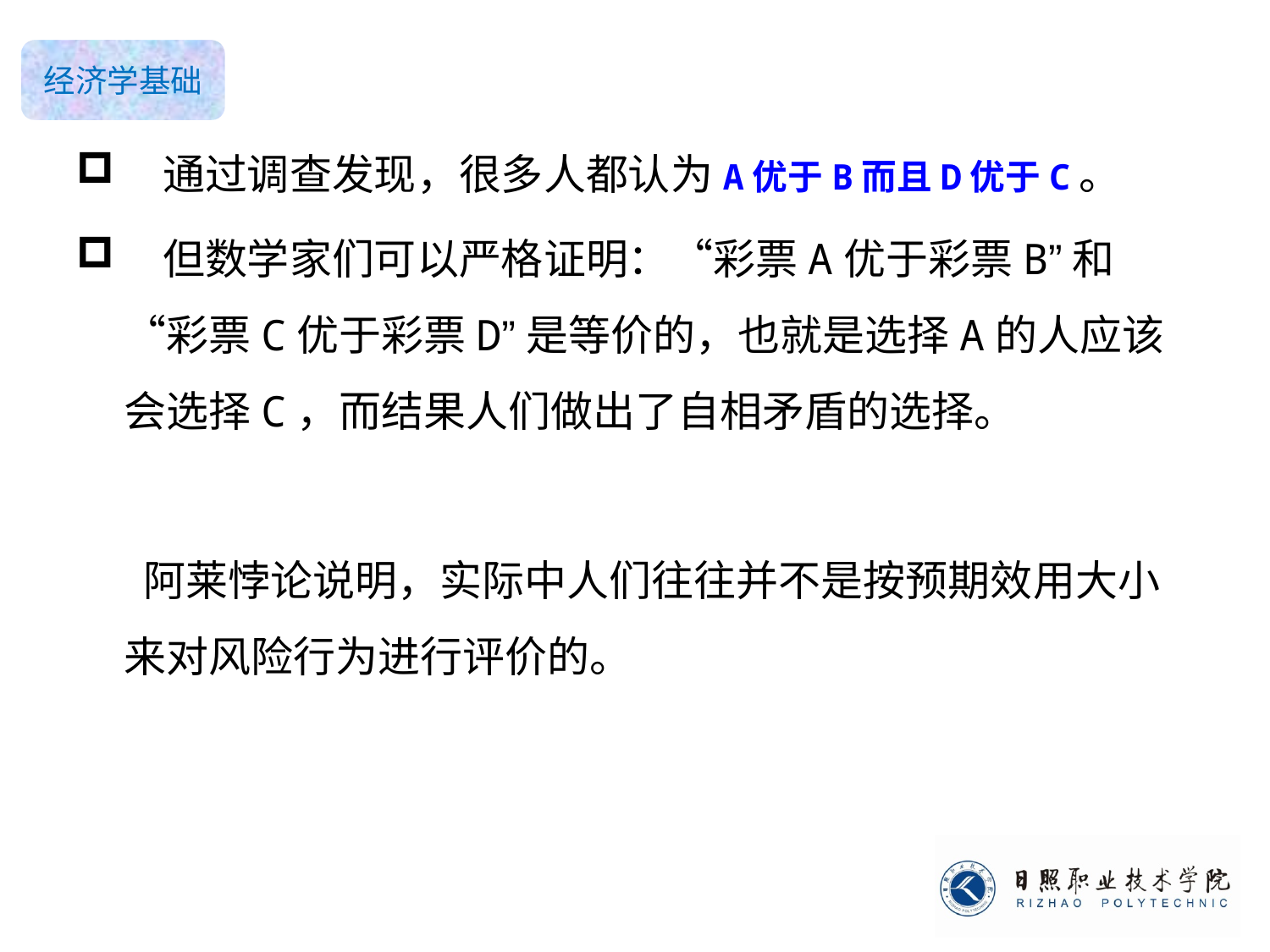

通过调查发现，很多人都认为A优于B而且D优于C。
   但数学家们可以严格证明：“彩票A优于彩票B”和“彩票C优于彩票D”是等价的，也就是选择A的人应该会选择C，而结果人们做出了自相矛盾的选择。

      阿莱悖论说明，实际中人们往往并不是按预期效用大小来对风险行为进行评价的。